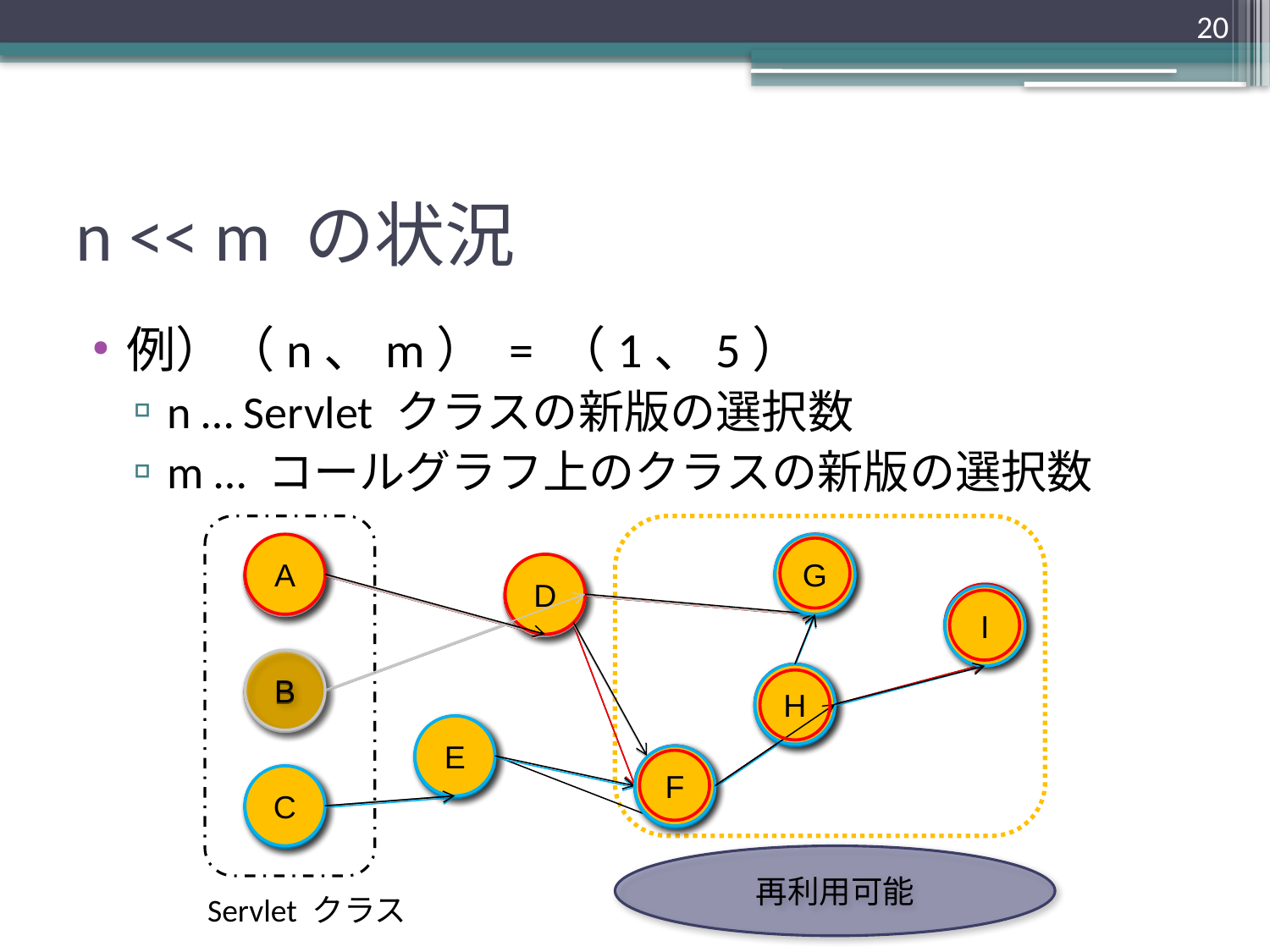

20
# n << m の状況
例）（n、m） = （1、5）
n … Servlet クラスの新版の選択数
m … コールグラフ上のクラスの新版の選択数

A
G
G
G
A
A
A
G

D
D
D
D
I
I
I
I

B
B
B
B
H
H
H
H

E
E
E
E
F
F
F
F

C
C
C
C
再利用可能
Servlet クラス